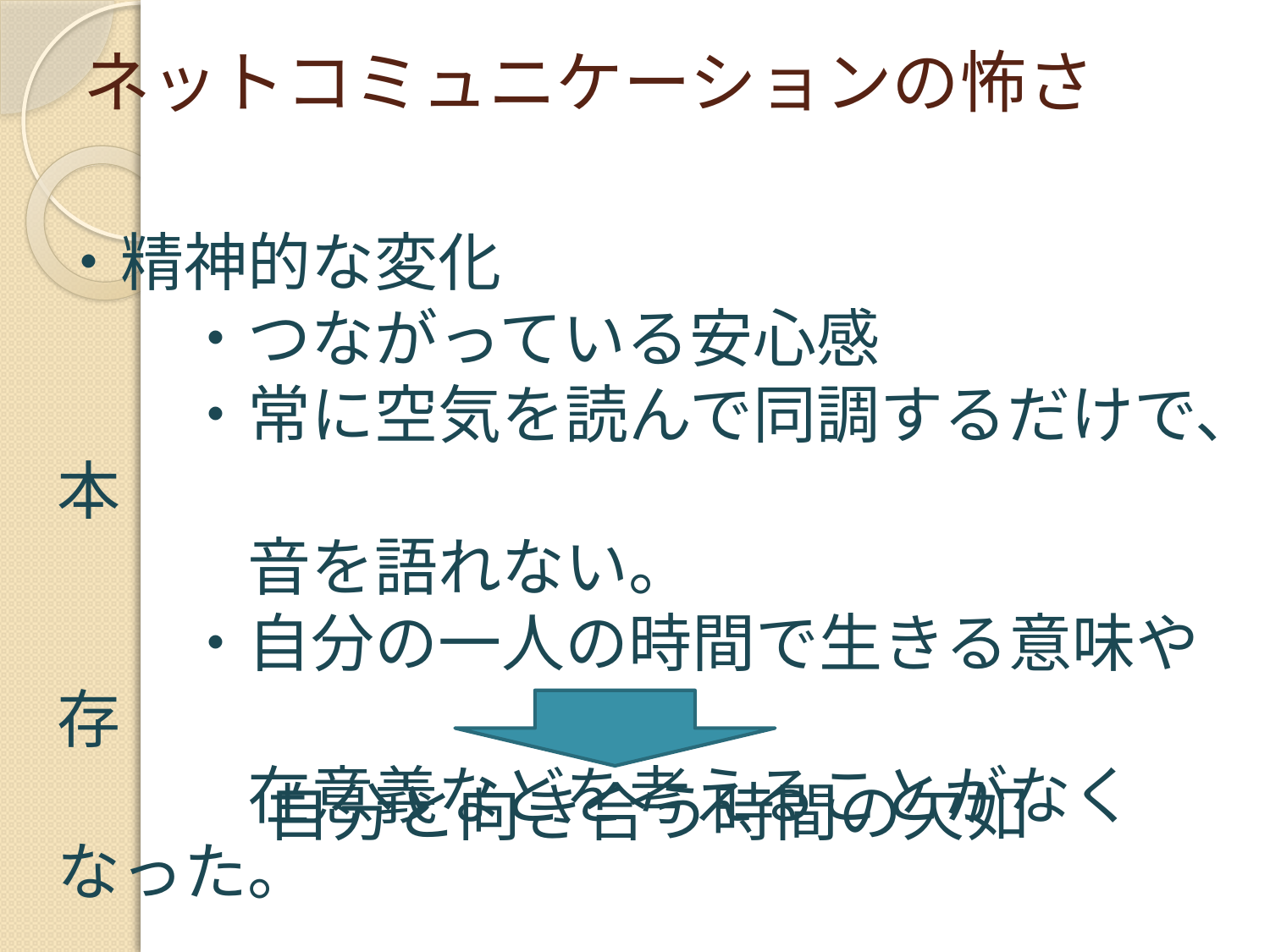

# ネットコミュニケーションの怖さ
・精神的な変化
　　・つながっている安心感
　　・常に空気を読んで同調するだけで、本
　　　音を語れない。
　　・自分の一人の時間で生きる意味や存
　　　在意義などを考えることがなくなった。

自分と向き合う時間の欠如